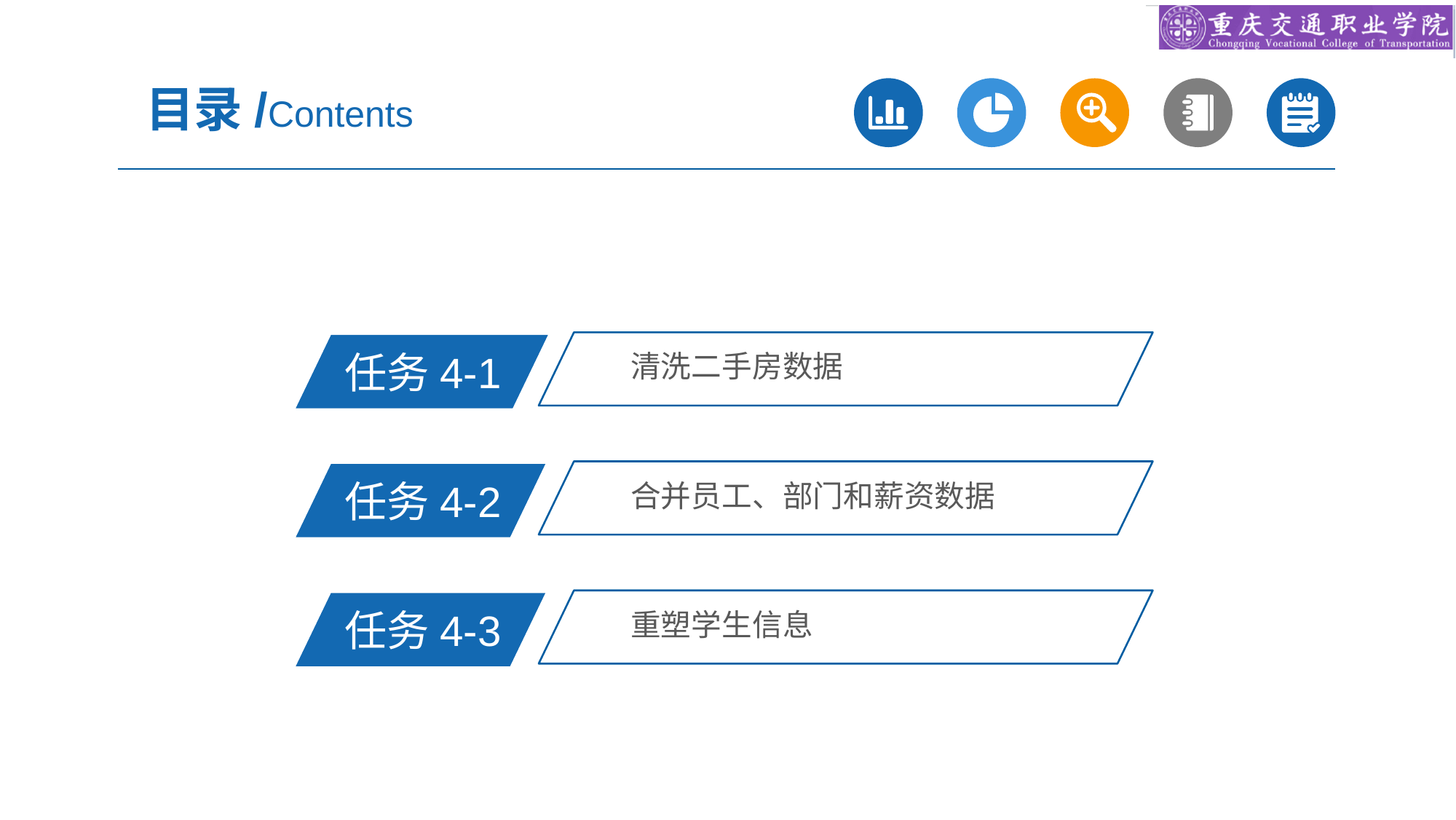

目录/Contents

清洗二手房数据

任务4-1

合并员工、部门和薪资数据

任务4-2

重塑学生信息

任务4-3